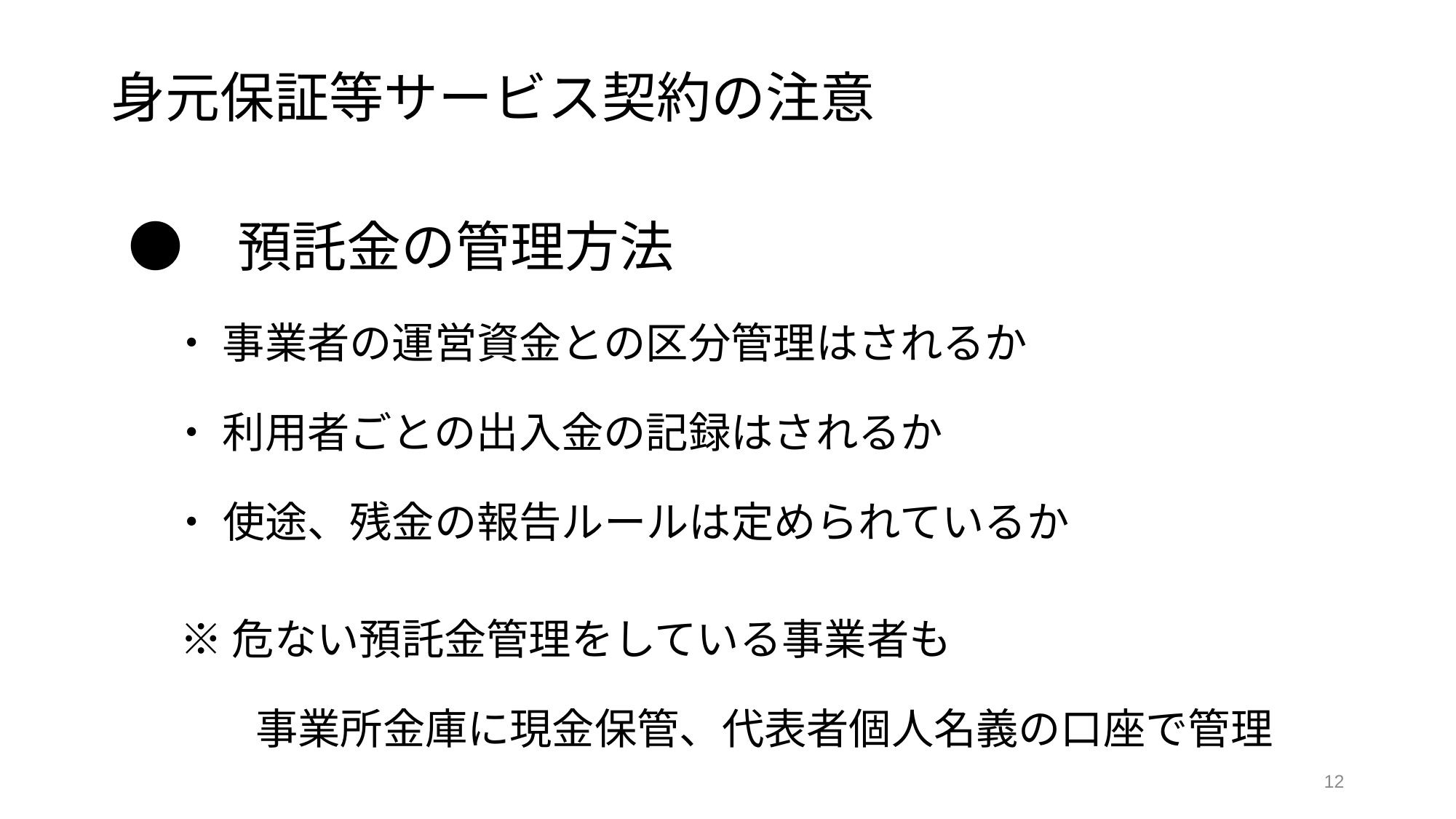

# 身元保証等サービス契約の注意

　●　預託金の管理方法

　　・ 事業者の運営資金との区分管理はされるか

　　・ 利用者ごとの出入金の記録はされるか

　　・ 使途、残金の報告ルールは定められているか

　　 ※ 危ない預託金管理をしている事業者も

　　　　事業所金庫に現金保管、代表者個人名義の口座で管理

12